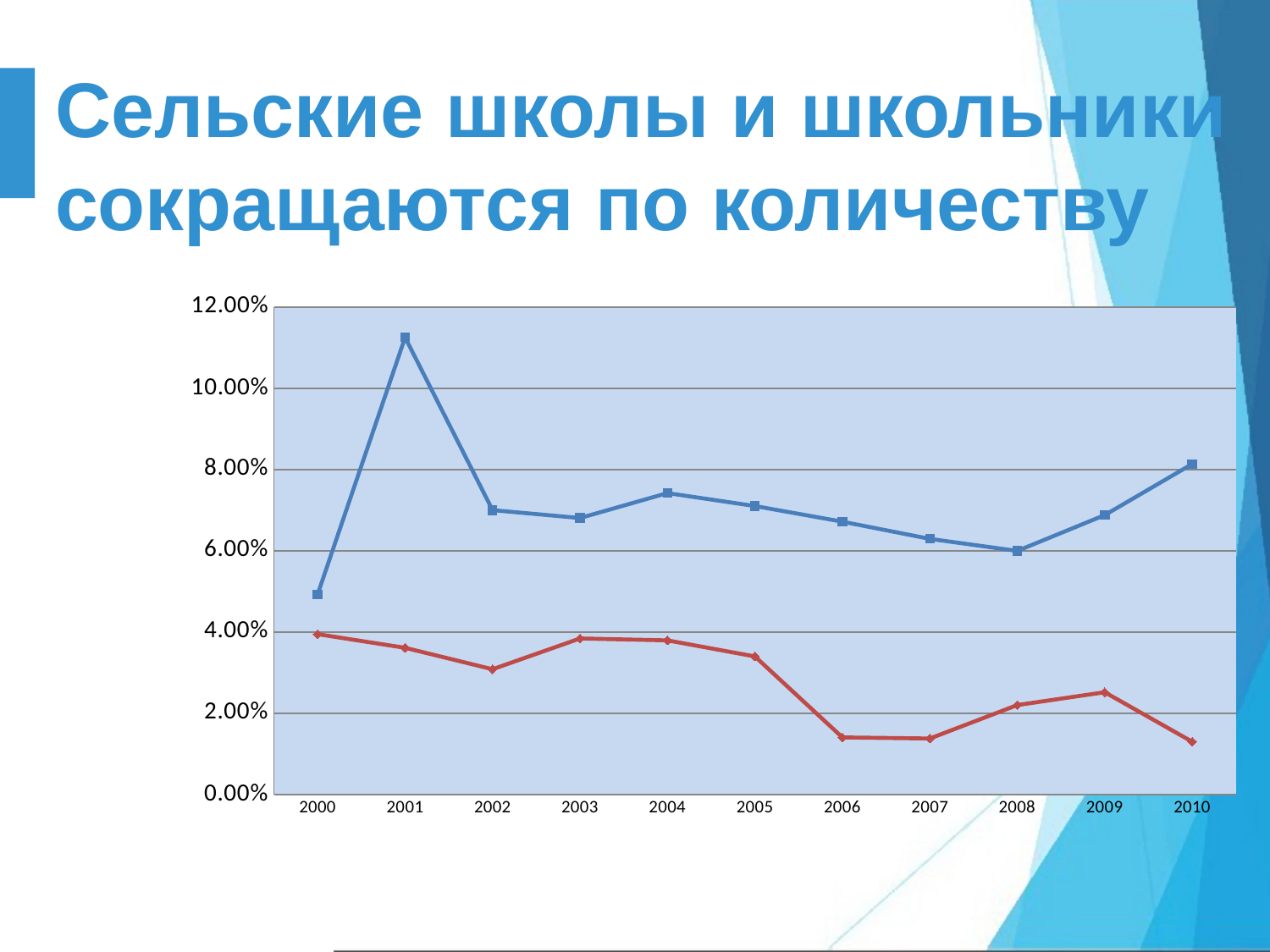

# Сельские школы и школьники сокращаются по количеству

### Chart

| Category | 小学学校数年度减幅 | 小学在校生年均减幅 |
|---|---|---|
| 2000 | 0.04928730894727795 | 0.03946793465584479 |
| 2001 | 0.11253612716763096 | 0.03610012871496361 |
| 2002 | 0.0700183187461837 | 0.030833573165958052 |
| 2003 | 0.06806741081199413 | 0.03841253102196229 |
| 2004 | 0.07421324565523714 | 0.03794010816322709 |
| 2005 | 0.07102993404363282 | 0.03398116524381945 |
| 2006 | 0.06717640633533682 | 0.014040778455956087 |
| 2007 | 0.06293911007025754 | 0.013773009084603363 |
| 2008 | 0.05998125585754453 | 0.022007762211283883 |
| 2009 | 0.06879361914257315 | 0.02516960250728118 |
| 2010 | 0.08137044967880094 | 0.012984201908956551 |